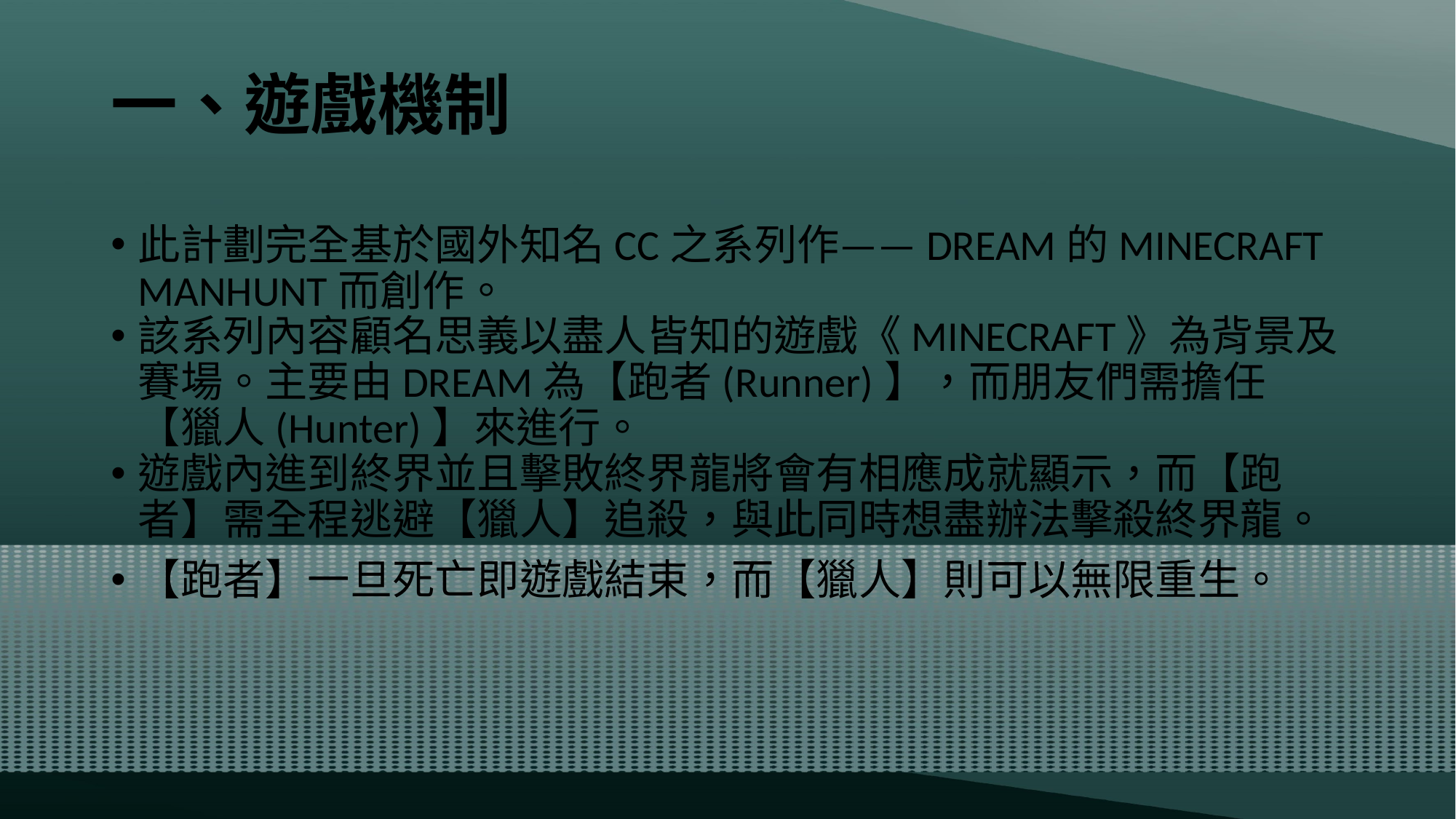

# 一、遊戲機制

此計劃完全基於國外知名CC之系列作——DREAM的MINECRAFT MANHUNT而創作。
該系列內容顧名思義以盡人皆知的遊戲《MINECRAFT》為背景及賽場。主要由DREAM為【跑者(Runner)】，而朋友們需擔任【獵人(Hunter)】來進行。
遊戲內進到終界並且擊敗終界龍將會有相應成就顯示，而【跑者】需全程逃避【獵人】追殺，與此同時想盡辦法擊殺終界龍。
【跑者】一旦死亡即遊戲結束，而【獵人】則可以無限重生。